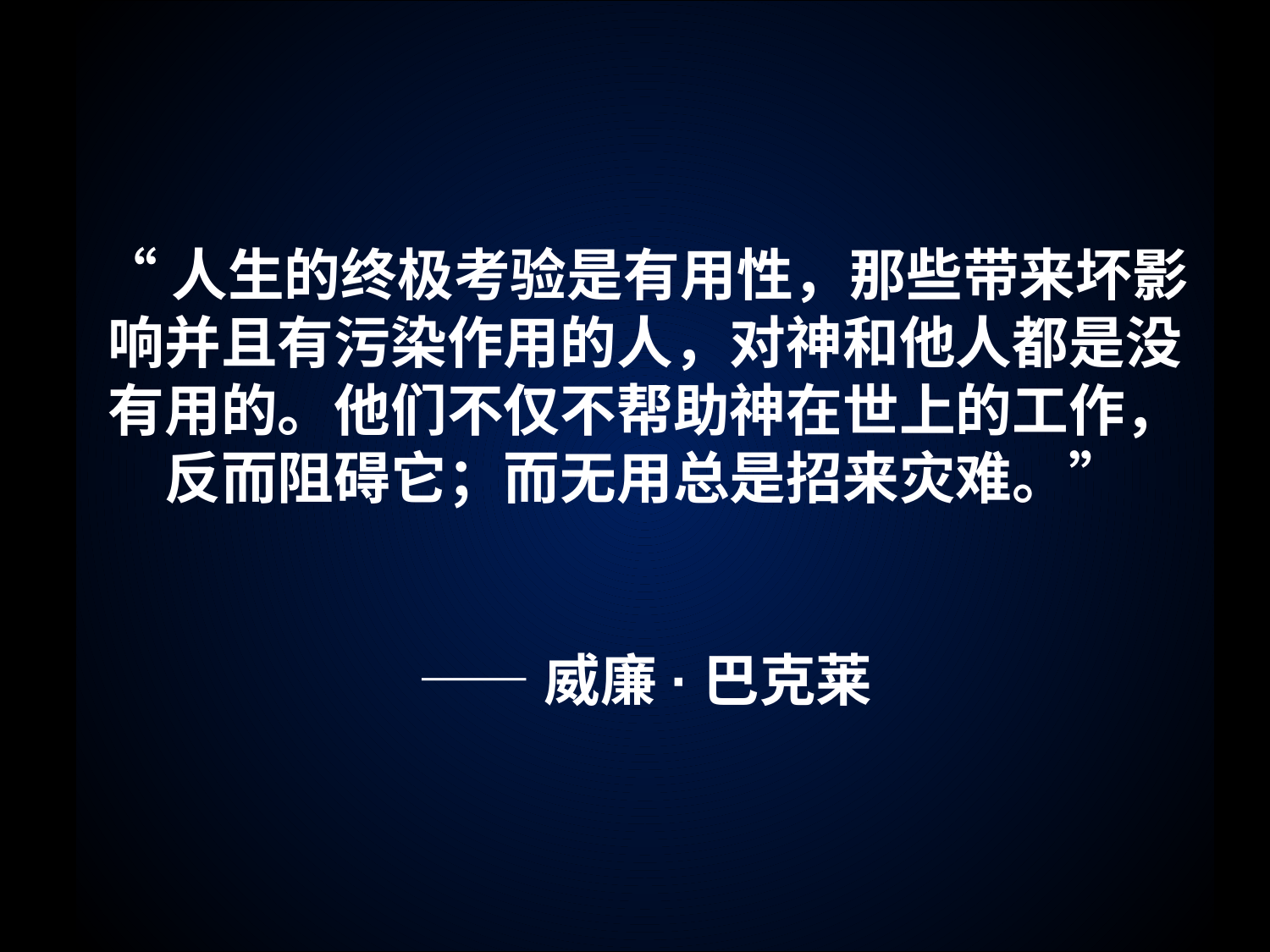

“人生的终极考验是有用性，那些带来坏影响并且有污染作用的人，对神和他人都是没有用的。他们不仅不帮助神在世上的工作，反而阻碍它；而无用总是招来灾难。”

——威廉·巴克莱